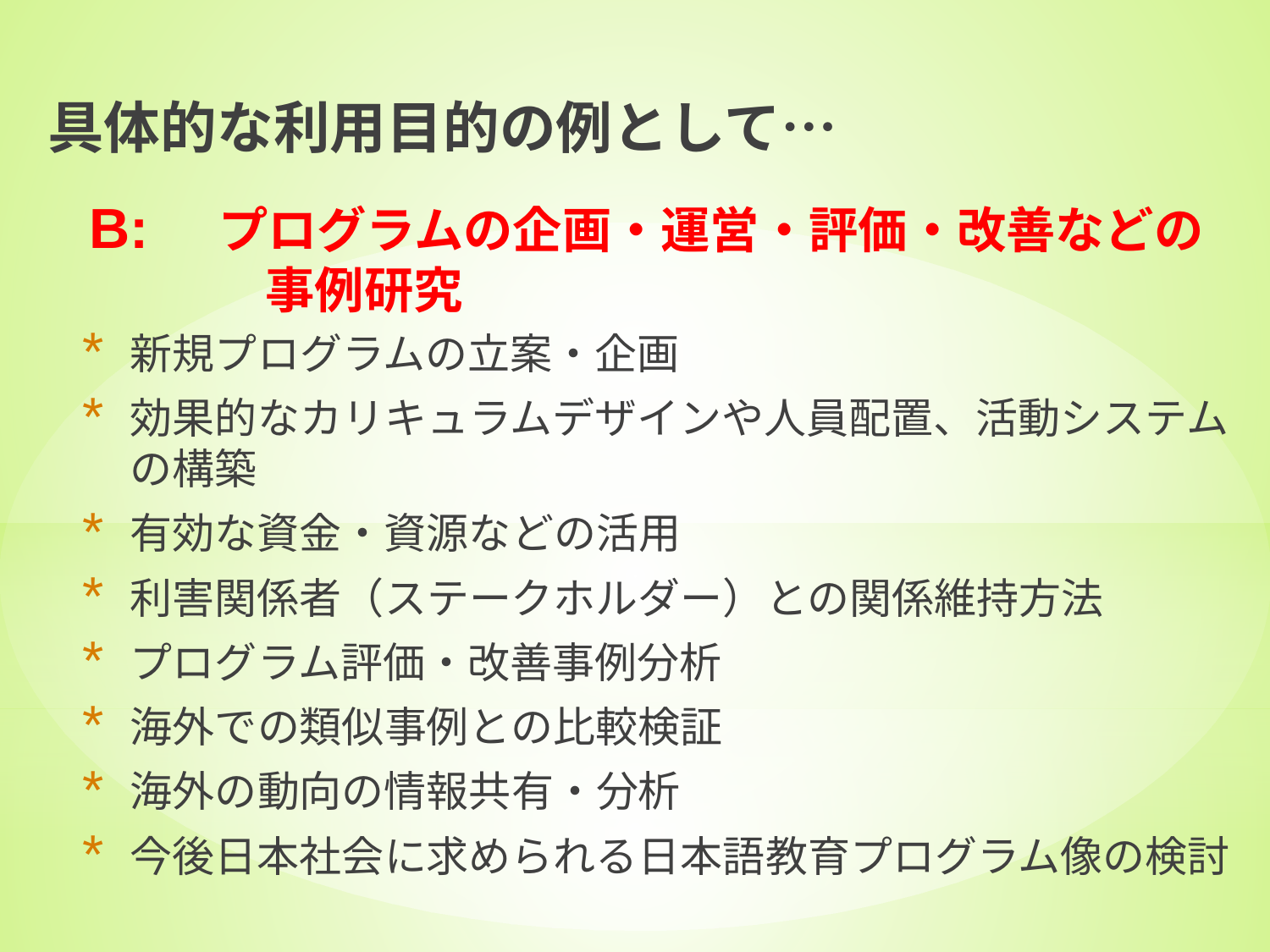

具体的な利用目的の例として…
B:　プログラムの企画・運営・評価・改善などの
	　事例研究
新規プログラムの立案・企画
効果的なカリキュラムデザインや人員配置、活動システムの構築
有効な資金・資源などの活用
利害関係者（ステークホルダー）との関係維持方法
プログラム評価・改善事例分析
海外での類似事例との比較検証
海外の動向の情報共有・分析
今後日本社会に求められる日本語教育プログラム像の検討